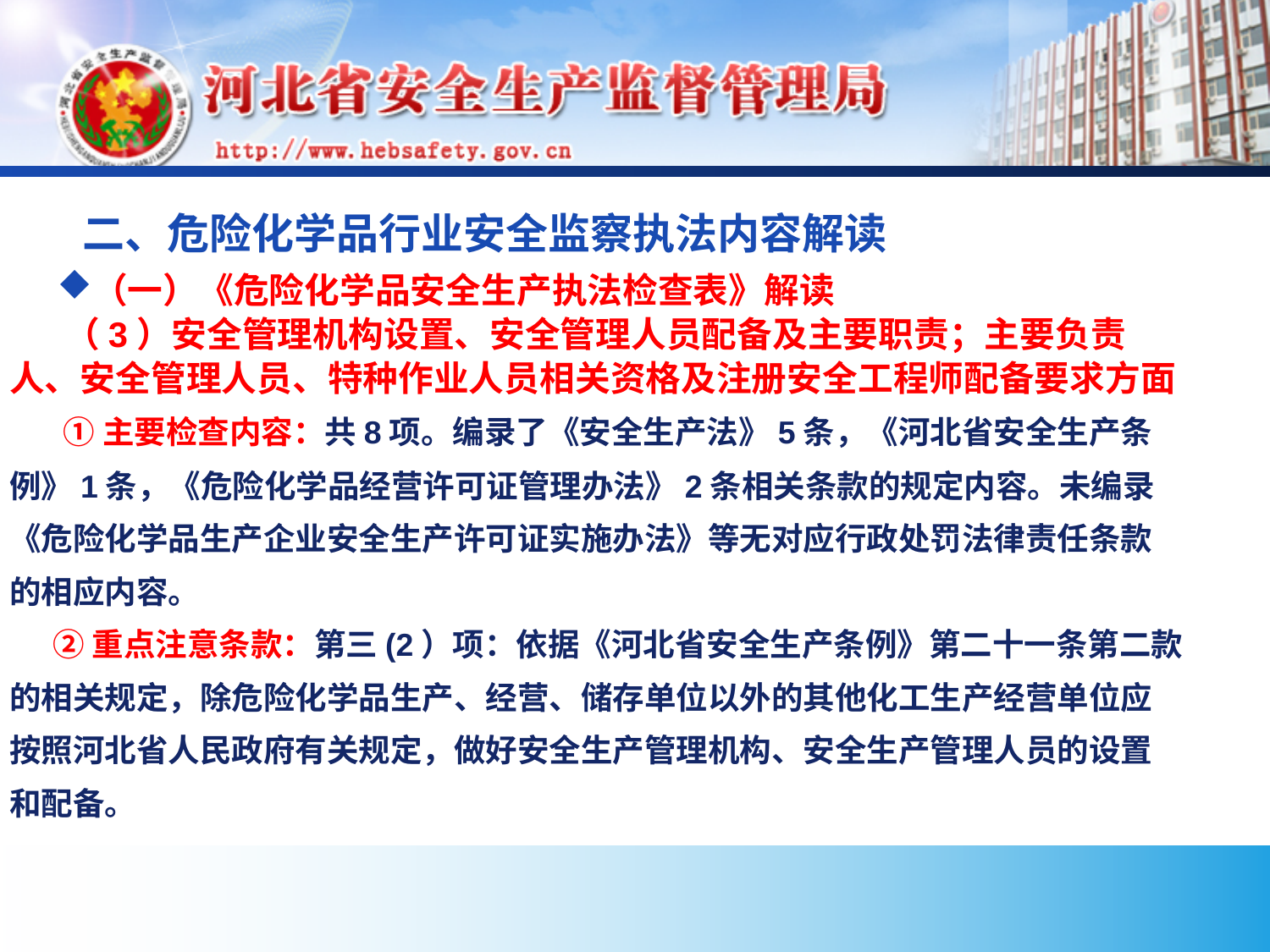

# 二、危险化学品行业安全监察执法内容解读
（一）《危险化学品安全生产执法检查表》解读
      （3）安全管理机构设置、安全管理人员配备及主要职责；主要负责人、安全管理人员、特种作业人员相关资格及注册安全工程师配备要求方面
       ①主要检查内容：共8项。编录了《安全生产法》5条，《河北省安全生产条例》1条，《危险化学品经营许可证管理办法》2条相关条款的规定内容。未编录《危险化学品生产企业安全生产许可证实施办法》等无对应行政处罚法律责任条款的相应内容。
      ②重点注意条款：第三(2）项：依据《河北省安全生产条例》第二十一条第二款的相关规定，除危险化学品生产、经营、储存单位以外的其他化工生产经营单位应按照河北省人民政府有关规定，做好安全生产管理机构、安全生产管理人员的设置和配备。